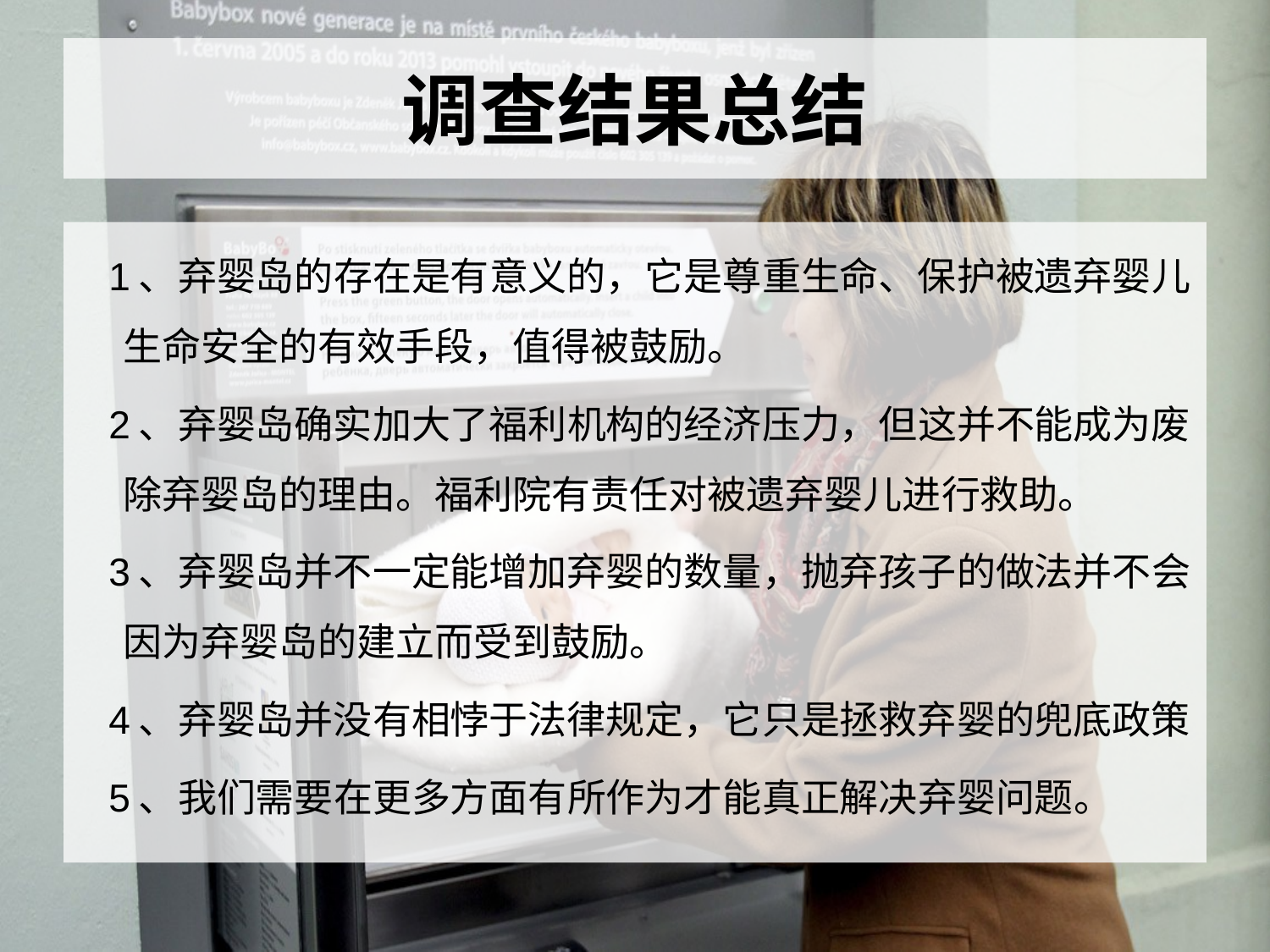

# 调查结果总结
   1、弃婴岛的存在是有意义的，它是尊重生命、保护被遗弃婴儿生命安全的有效手段，值得被鼓励。
   2、弃婴岛确实加大了福利机构的经济压力，但这并不能成为废除弃婴岛的理由。福利院有责任对被遗弃婴儿进行救助。
   3、弃婴岛并不一定能增加弃婴的数量，抛弃孩子的做法并不会因为弃婴岛的建立而受到鼓励。
   4、弃婴岛并没有相悖于法律规定，它只是拯救弃婴的兜底政策
   5、我们需要在更多方面有所作为才能真正解决弃婴问题。